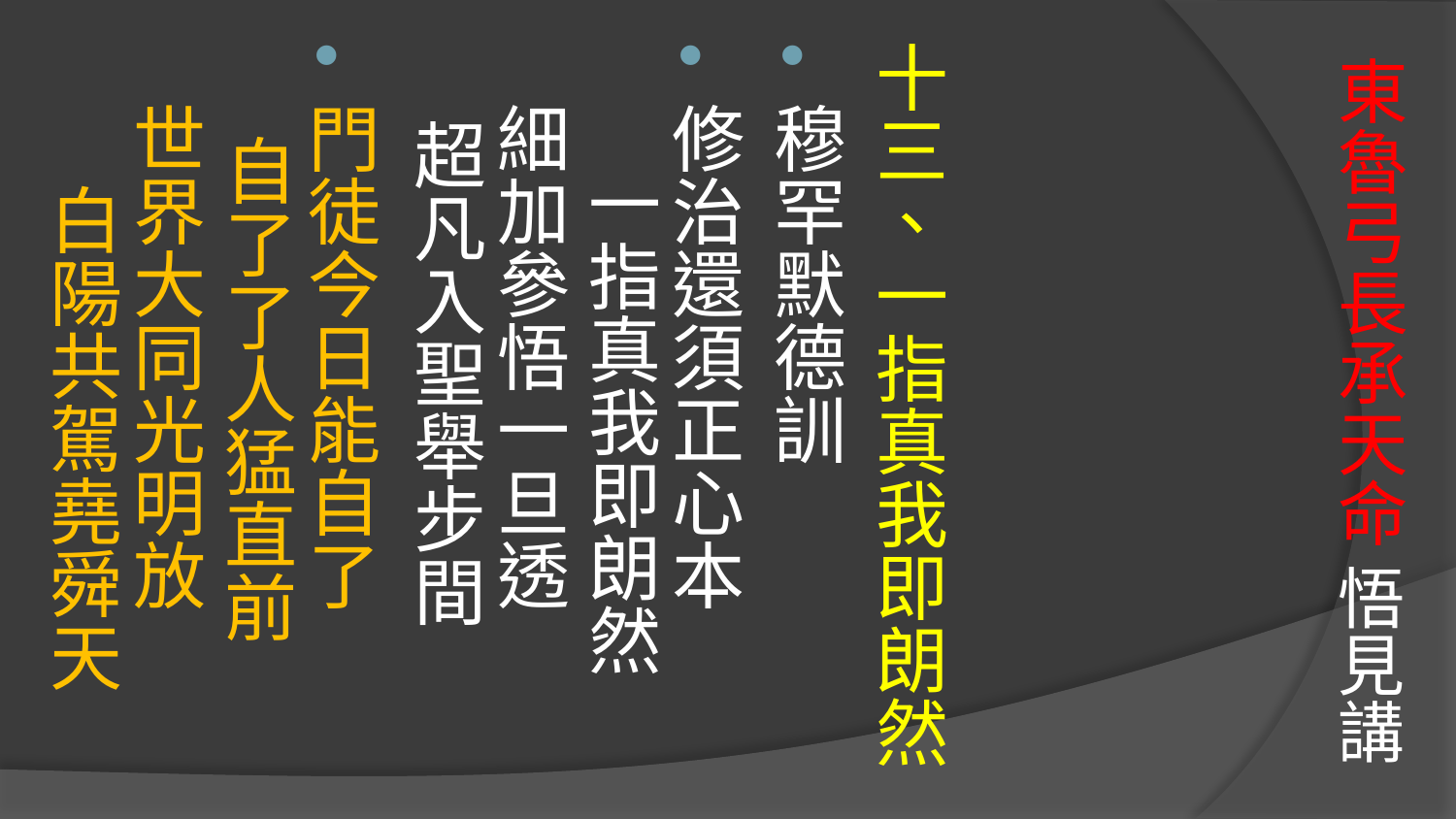

十三、一指真我即朗然
穆罕默德訓
修治還須正心本　           一指真我即朗然
細加參悟一旦透　        超凡入聖舉步間
門徒今日能自了　         自了了人猛直前
世界大同光明放　            白陽共駕堯舜天
# 東魯弓長承天命 悟見講